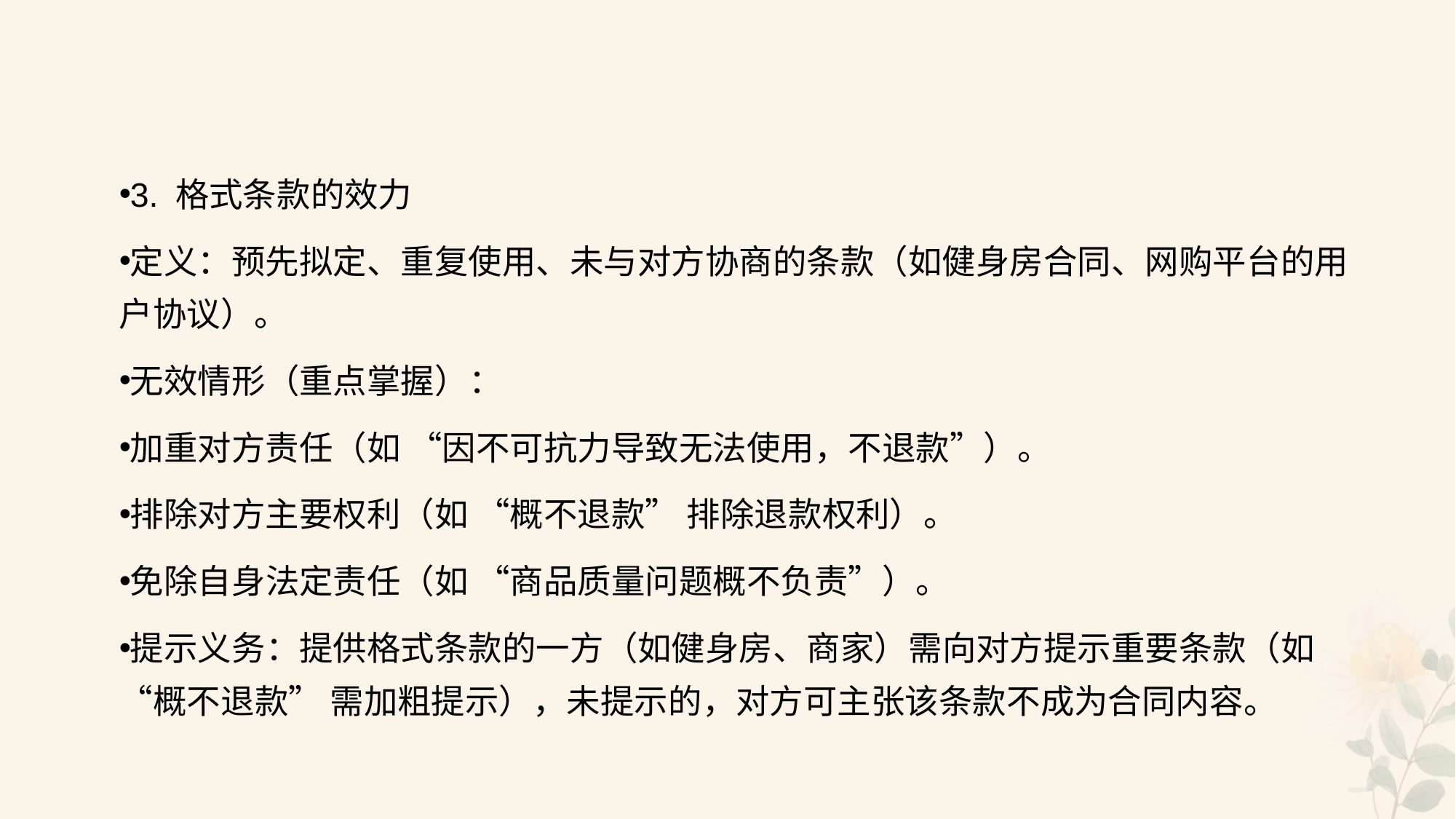

#
3. 格式条款的效力
定义：预先拟定、重复使用、未与对方协商的条款（如健身房合同、网购平台的用户协议）。
无效情形（重点掌握）：
加重对方责任（如 “因不可抗力导致无法使用，不退款”）。
排除对方主要权利（如 “概不退款” 排除退款权利）。
免除自身法定责任（如 “商品质量问题概不负责”）。
提示义务：提供格式条款的一方（如健身房、商家）需向对方提示重要条款（如 “概不退款” 需加粗提示），未提示的，对方可主张该条款不成为合同内容。